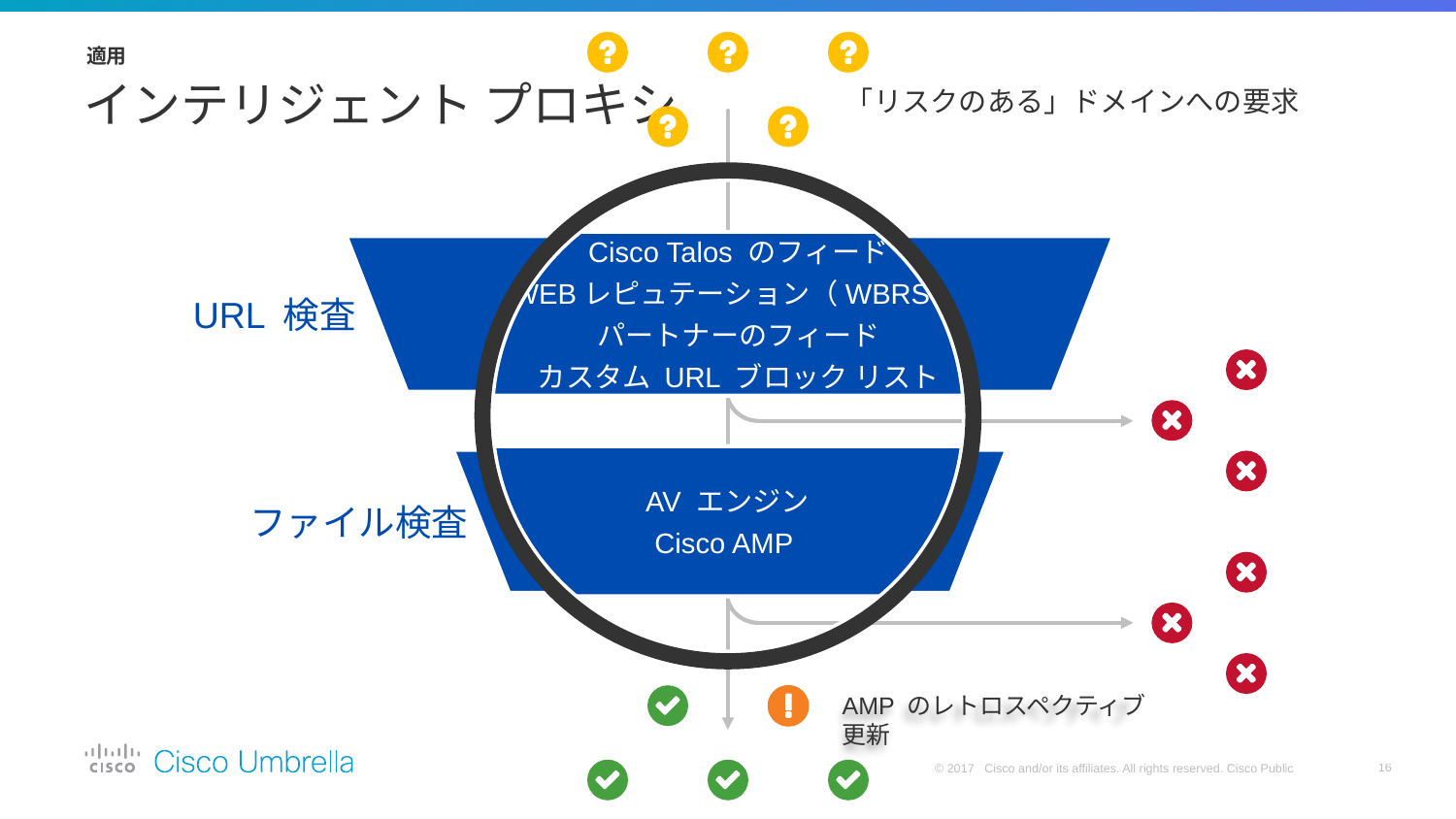

適用
「リスクのある」ドメインへの要求
# インテリジェント プロキシ

Cisco Talos のフィード
WEBレピュテーション（WBRS）
パートナーのフィード
カスタム URL ブロック リスト

URL 検査

AV エンジン
Cisco AMP
ファイル検査

AMP のレトロスペクティブ更新